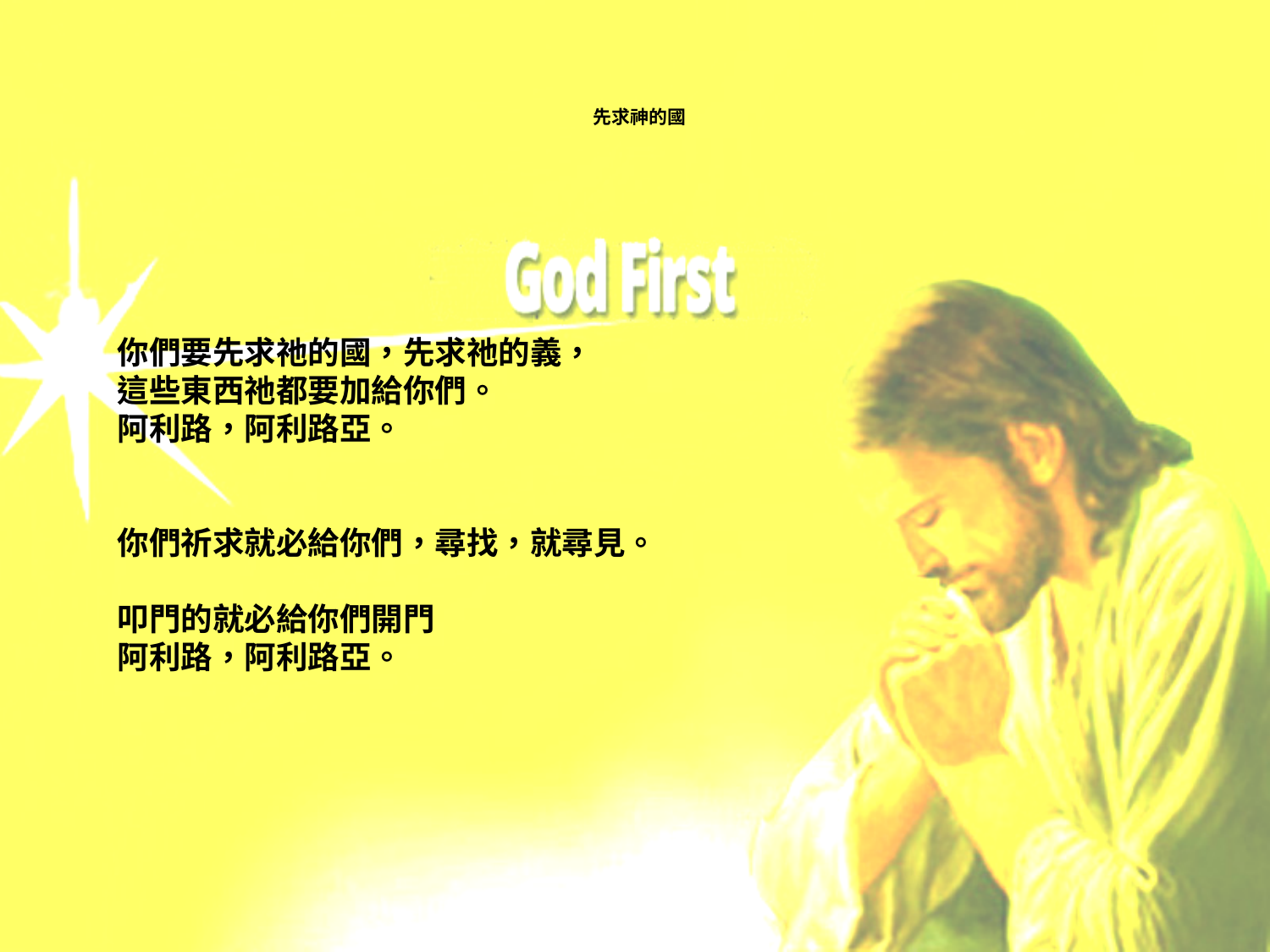

# 先求神的國
你們要先求祂的國，先求祂的義，
這些東西祂都要加給你們。
阿利路，阿利路亞。

你們祈求就必給你們，尋找，就尋見。
叩門的就必給你們開門
阿利路，阿利路亞。